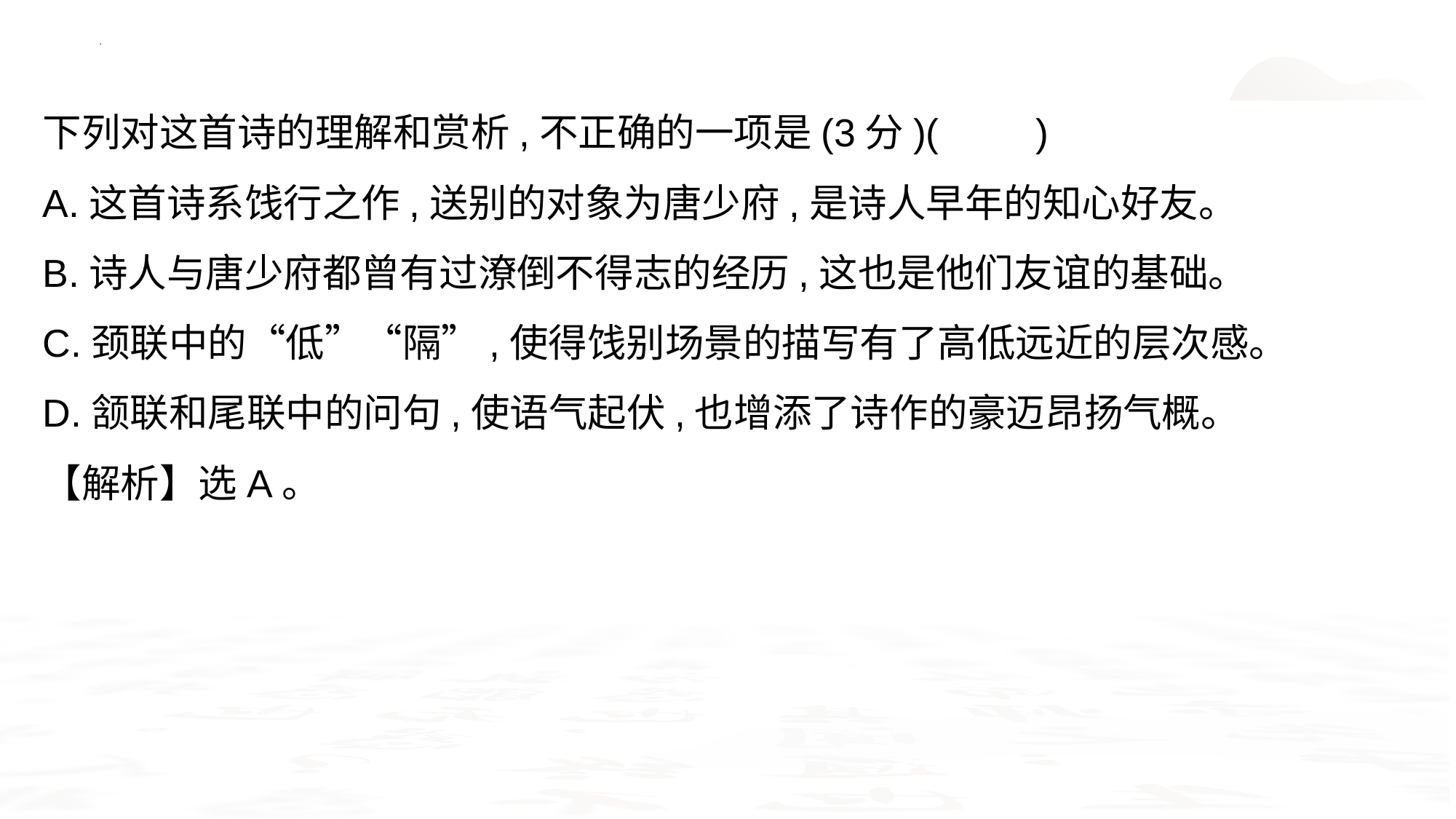

下列对这首诗的理解和赏析,不正确的一项是(3分)(　　)
A.这首诗系饯行之作,送别的对象为唐少府,是诗人早年的知心好友。
B.诗人与唐少府都曾有过潦倒不得志的经历,这也是他们友谊的基础。
C.颈联中的“低”“隔”,使得饯别场景的描写有了高低远近的层次感。
D.颔联和尾联中的问句,使语气起伏,也增添了诗作的豪迈昂扬气概。
【解析】选A。